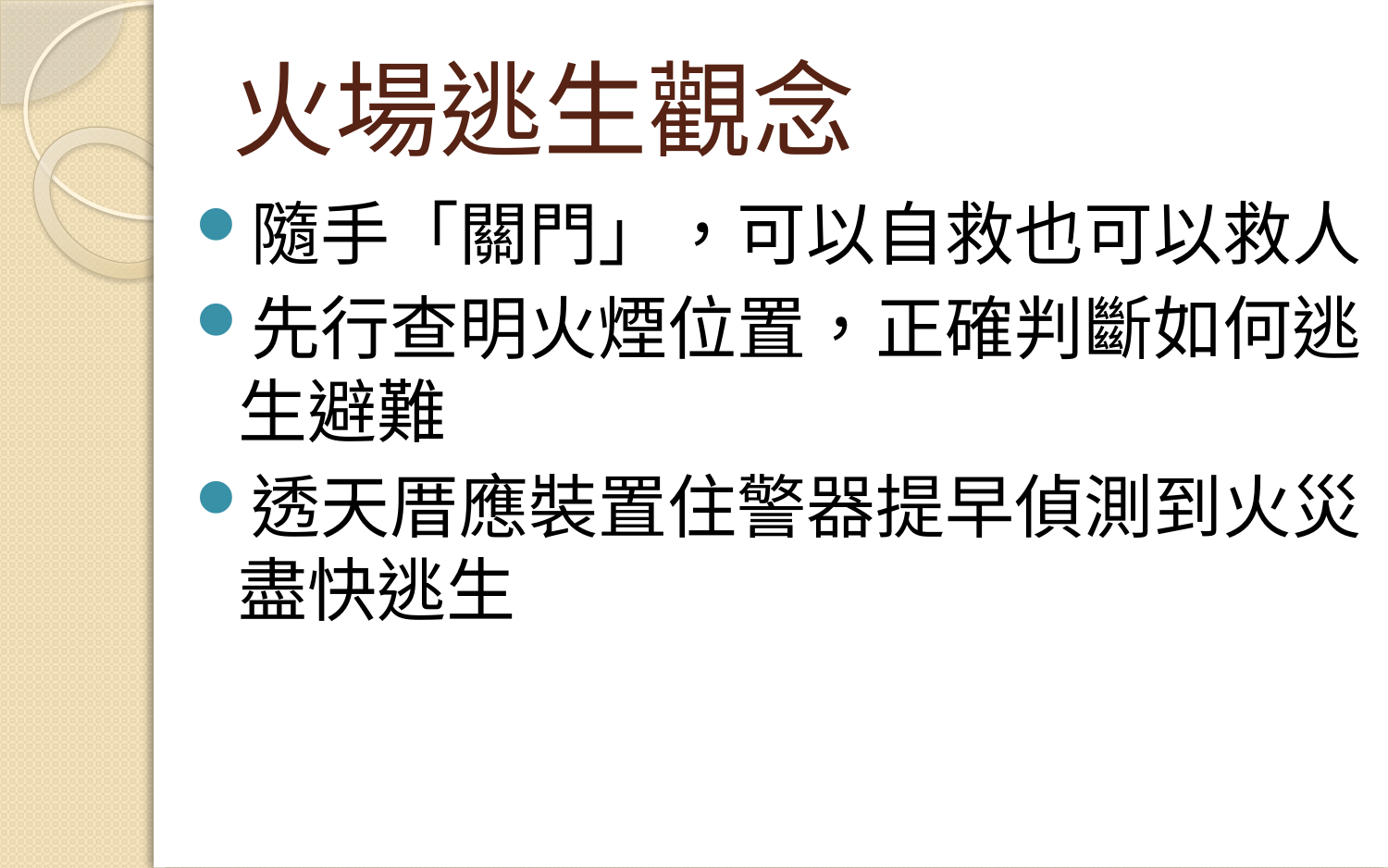

# 火場逃生觀念
隨手「關門」，可以自救也可以救人
先行查明火煙位置，正確判斷如何逃生避難
透天厝應裝置住警器提早偵測到火災盡快逃生